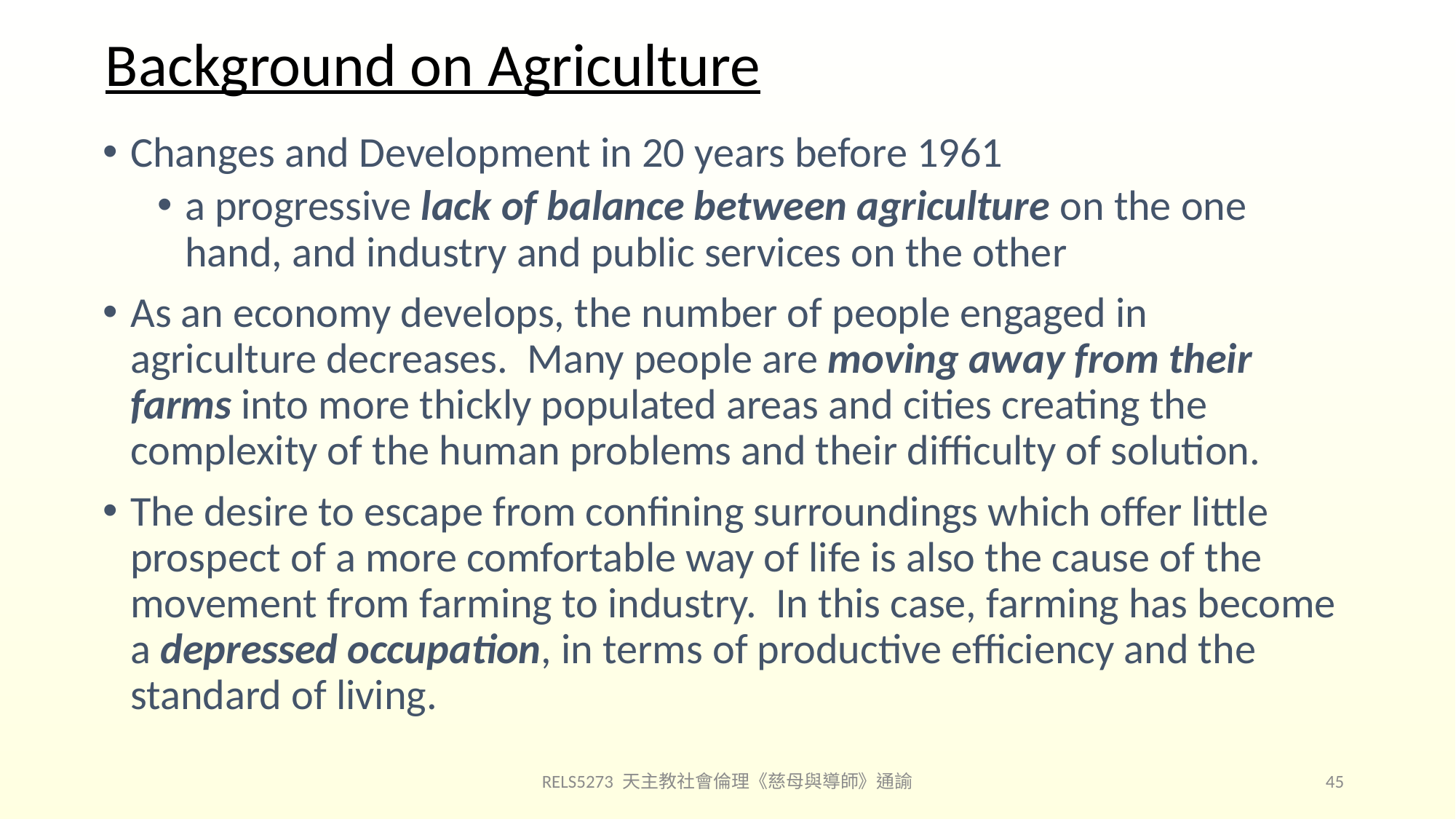

# Background on Agriculture
Changes and Development in 20 years before 1961
a progressive lack of balance between agriculture on the one hand, and industry and public services on the other
As an economy develops, the number of people engaged in agriculture decreases.  Many people are moving away from their farms into more thickly populated areas and cities creating the complexity of the human problems and their difficulty of solution.
The desire to escape from confining surroundings which offer little prospect of a more comfortable way of life is also the cause of the movement from farming to industry.  In this case, farming has become a depressed occupation, in terms of productive efficiency and the standard of living.
RELS5273 天主教社會倫理《慈母與導師》通諭
45